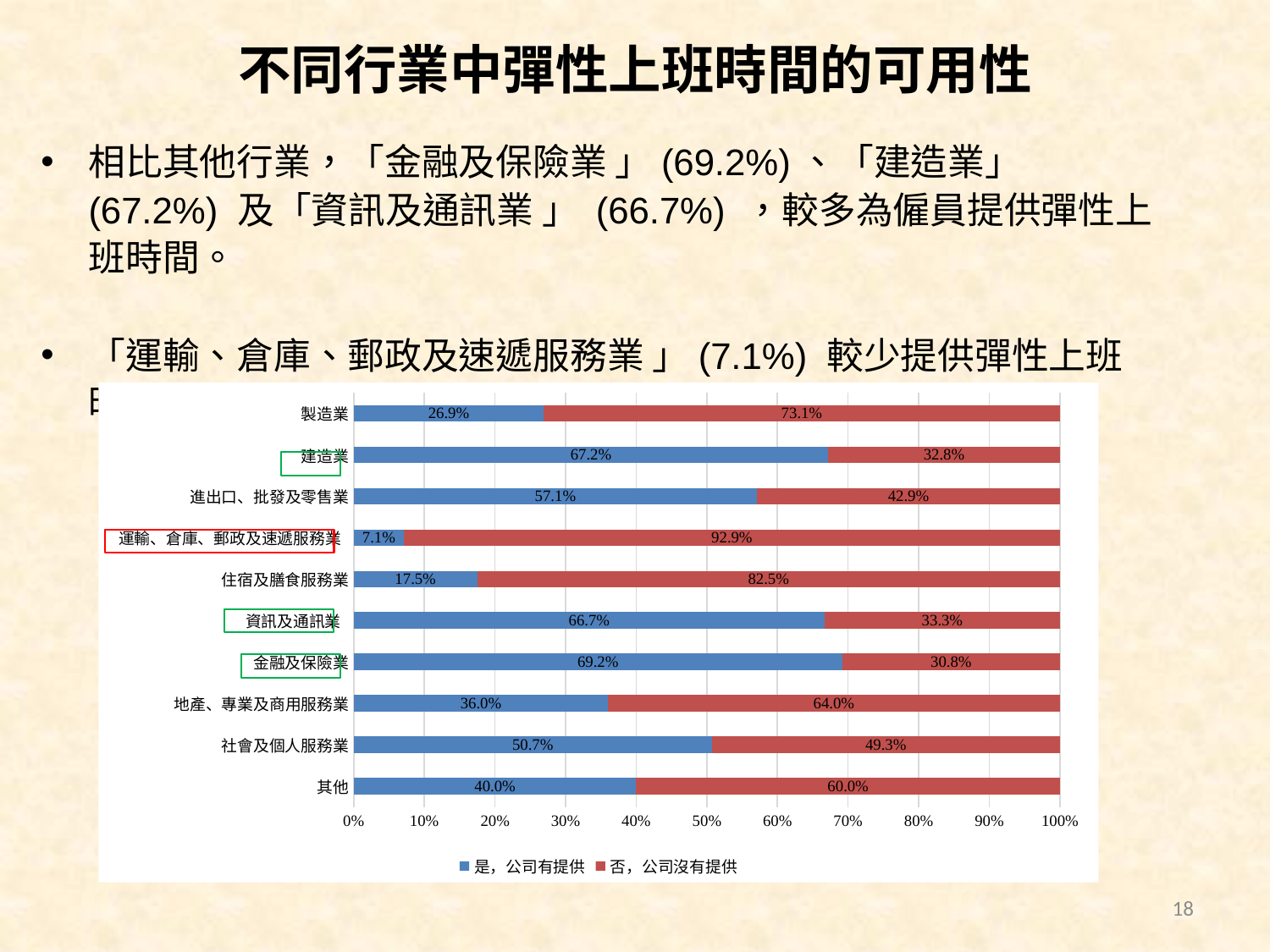

# 不同行業中彈性上班時間的可用性
相比其他行業，「金融及保險業 」(69.2%)、「建造業」(67.2%) 及「資訊及通訊業 」 (66.7%) ，較多為僱員提供彈性上班時間。

「運輸、倉庫、郵政及速遞服務業 」(7.1%) 較少提供彈性上班時間。

### Chart

| Category | 是，公司有提供 | 否，公司沒有提供 |
|---|---|---|
| 其他 | 0.4 | 0.6 |
| 社會及個人服務業 | 0.507 | 0.493 |
| 地產、專業及商用服務業 | 0.36 | 0.64 |
| 金融及保險業 | 0.692 | 0.308 |
| 資訊及通訊業   | 0.667 | 0.333 |
| 住宿及膳食服務業 | 0.175 | 0.825 |
| 運輸、倉庫、郵政及速遞服務業   | 0.071 | 0.929 |
| 進出口、批發及零售業 | 0.571 | 0.429 |
| 建造業 | 0.672 | 0.328 |
| 製造業 | 0.269 | 0.731 |

18